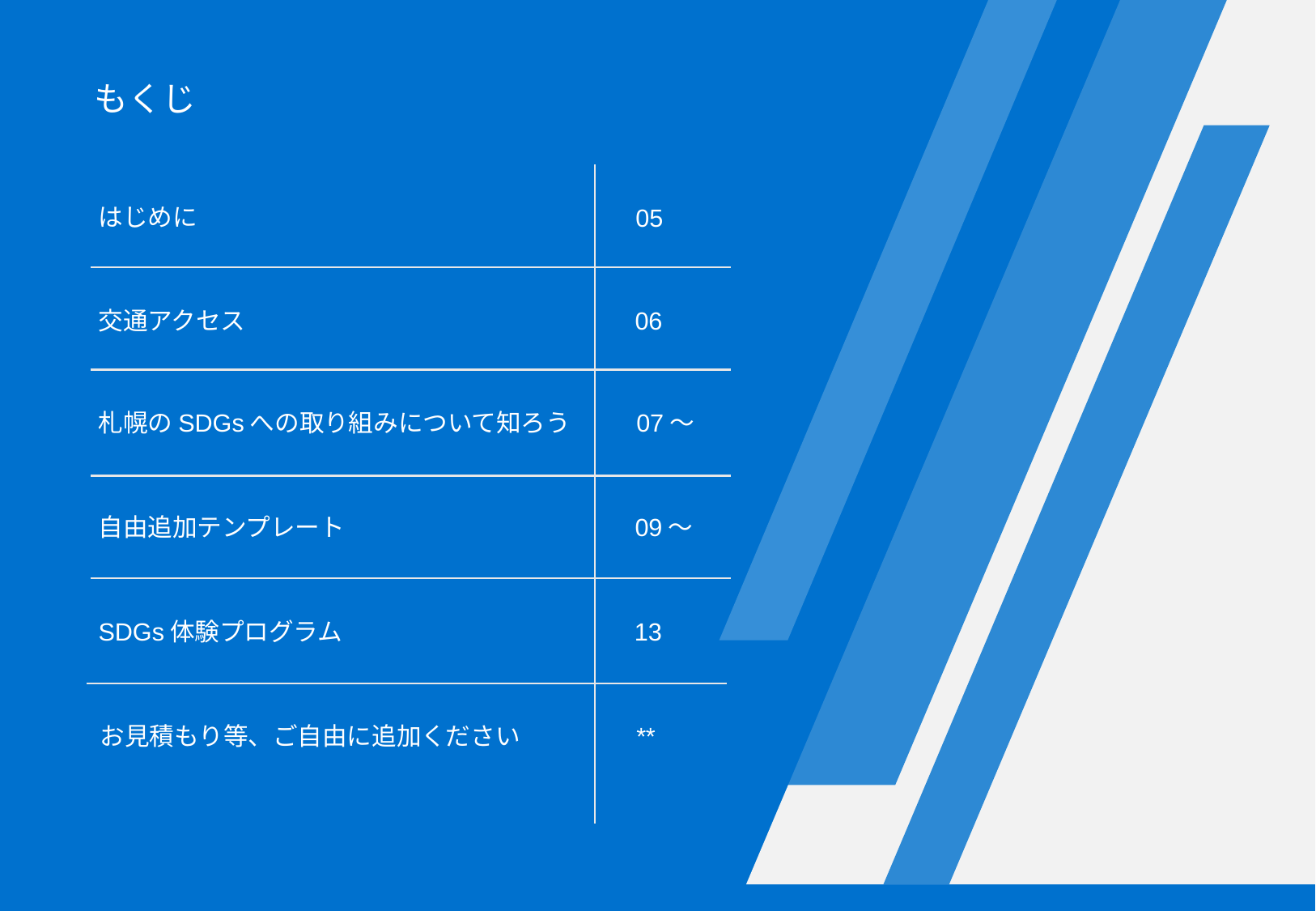

# もくじ
はじめに
05
交通アクセス
06
札幌のSDGsへの取り組みについて知ろう
07～
自由追加テンプレート
09～
SDGs体験プログラム
13
お見積もり等、ご自由に追加ください
**